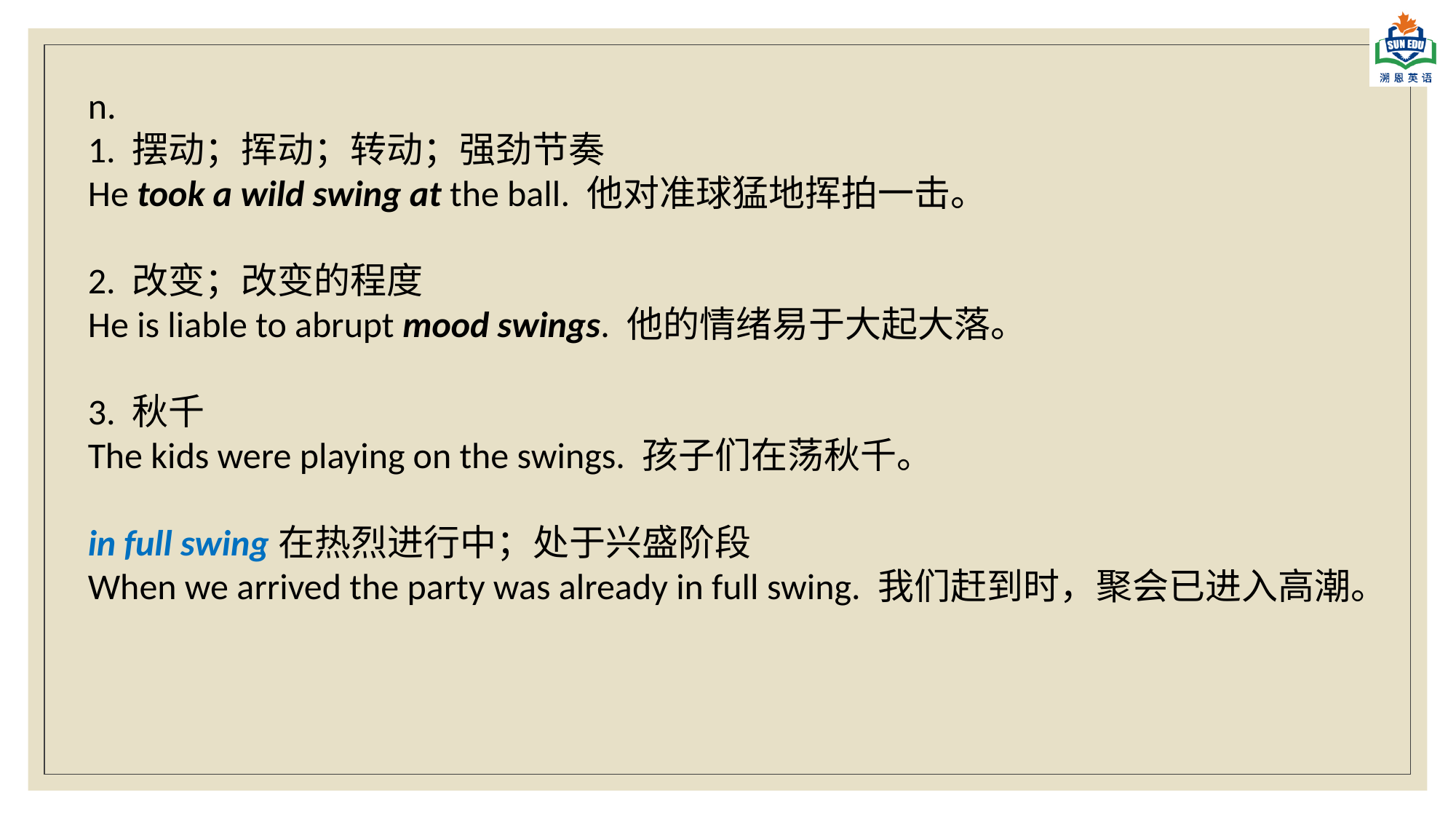

n.
1. 摆动；挥动；转动；强劲节奏
He took a wild swing at the ball. 他对准球猛地挥拍一击。

2. 改变；改变的程度
He is liable to abrupt mood swings. 他的情绪易于大起大落。

3. 秋千
The kids were playing on the swings. 孩子们在荡秋千。

in full swing在热烈进行中；处于兴盛阶段
When we arrived the party was already in full swing. 我们赶到时，聚会已进入高潮。